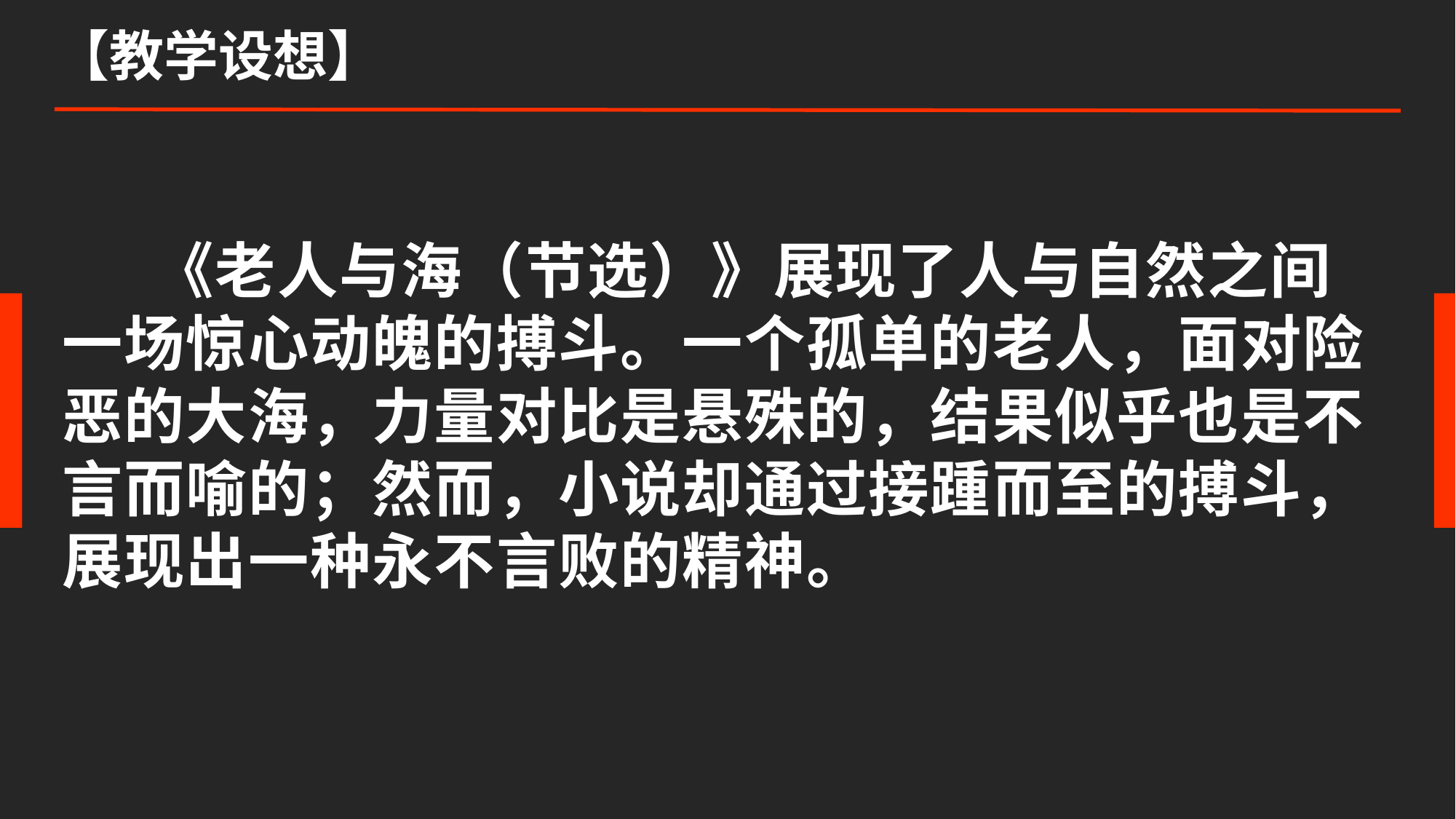

【教学设想】
     《老人与海（节选）》展现了人与自然之间一场惊心动魄的搏斗。一个孤单的老人，面对险恶的大海，力量对比是悬殊的，结果似乎也是不言而喻的；然而，小说却通过接踵而至的搏斗，展现出一种永不言败的精神。